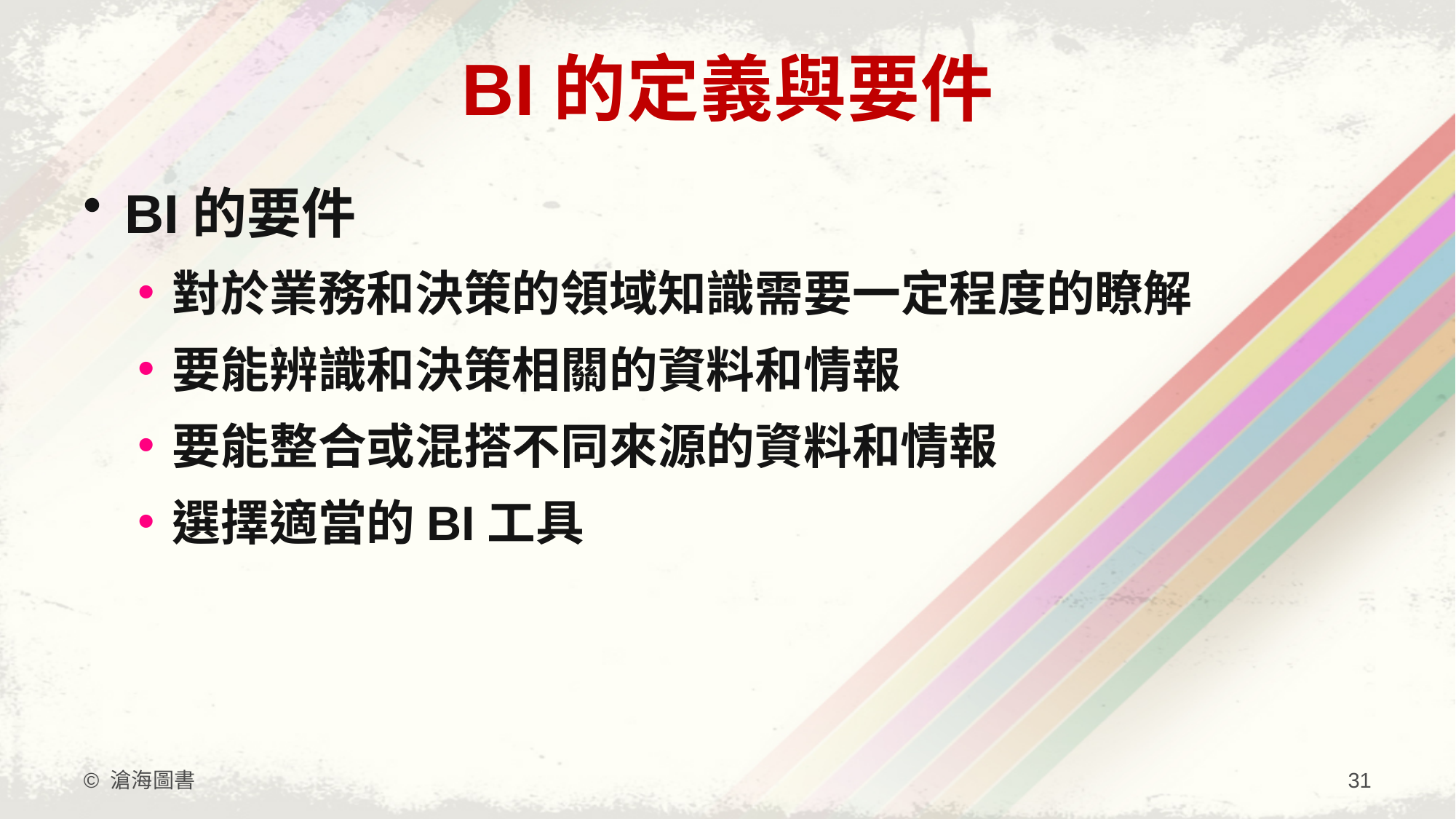

# BI的定義與要件
BI的要件
對於業務和決策的領域知識需要一定程度的瞭解
要能辨識和決策相關的資料和情報
要能整合或混搭不同來源的資料和情報
選擇適當的BI工具
© 滄海圖書
31